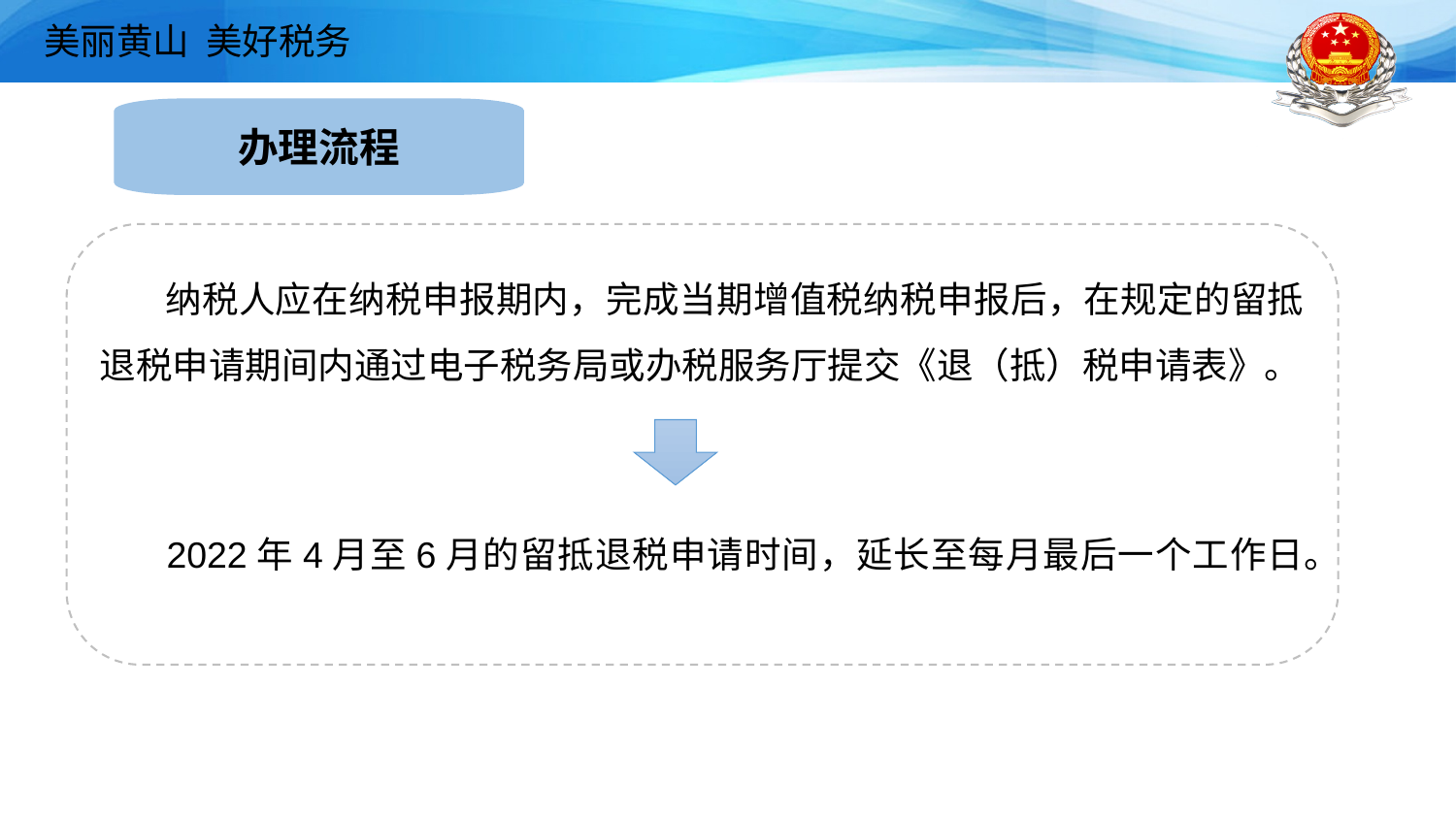

办理流程
       纳税人应在纳税申报期内，完成当期增值税纳税申报后，在规定的留抵退税申请期间内通过电子税务局或办税服务厅提交《退（抵）税申请表》。

      2022年4月至6月的留抵退税申请时间，延长至每月最后一个工作日。